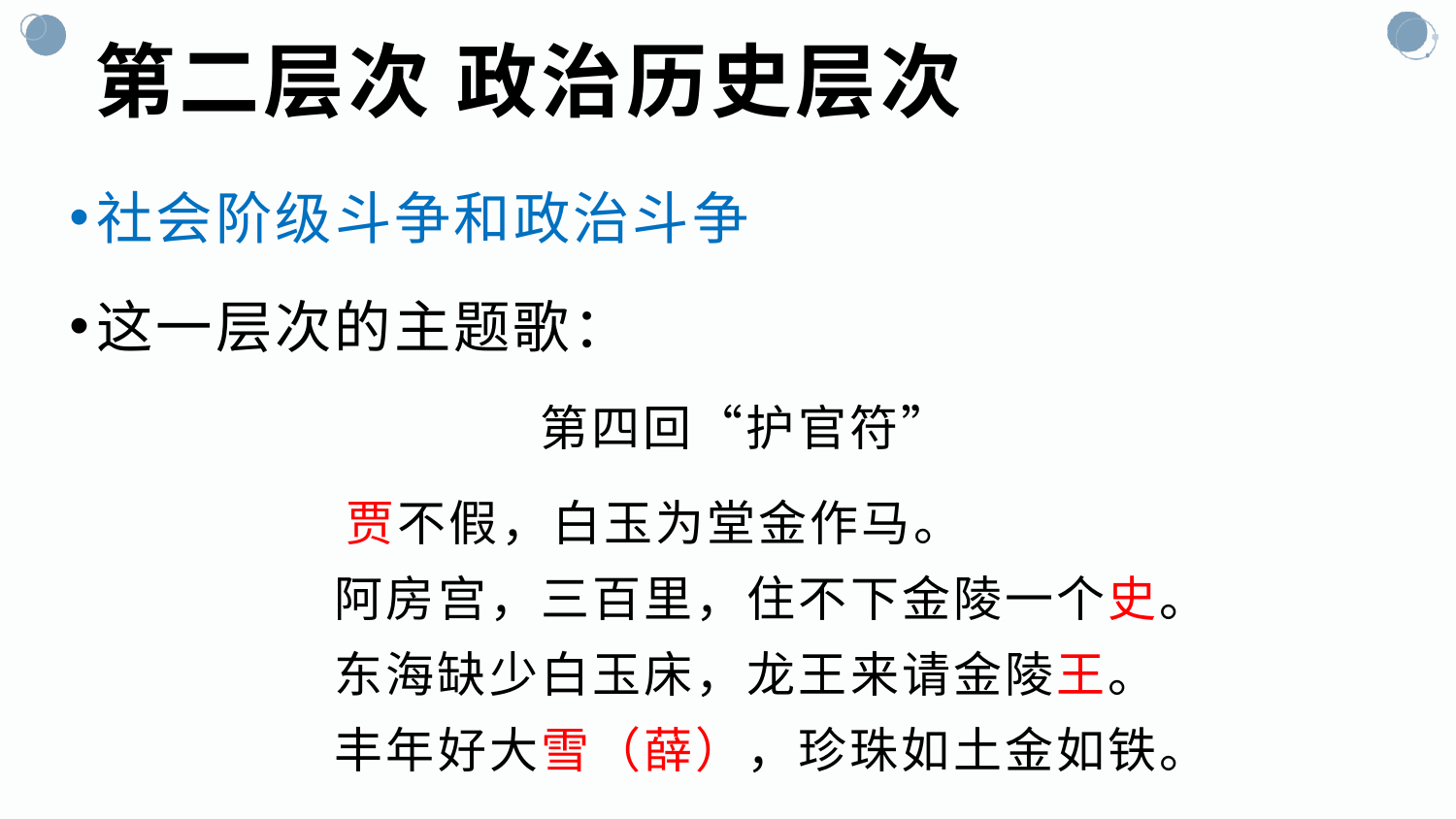

# 第二层次 政治历史层次
社会阶级斗争和政治斗争
这一层次的主题歌：
  第四回“护官符”
                   贾不假，白玉为堂金作马。
                   阿房宫，三百里，住不下金陵一个史。
                   东海缺少白玉床，龙王来请金陵王。
                   丰年好大雪（薛），珍珠如土金如铁。